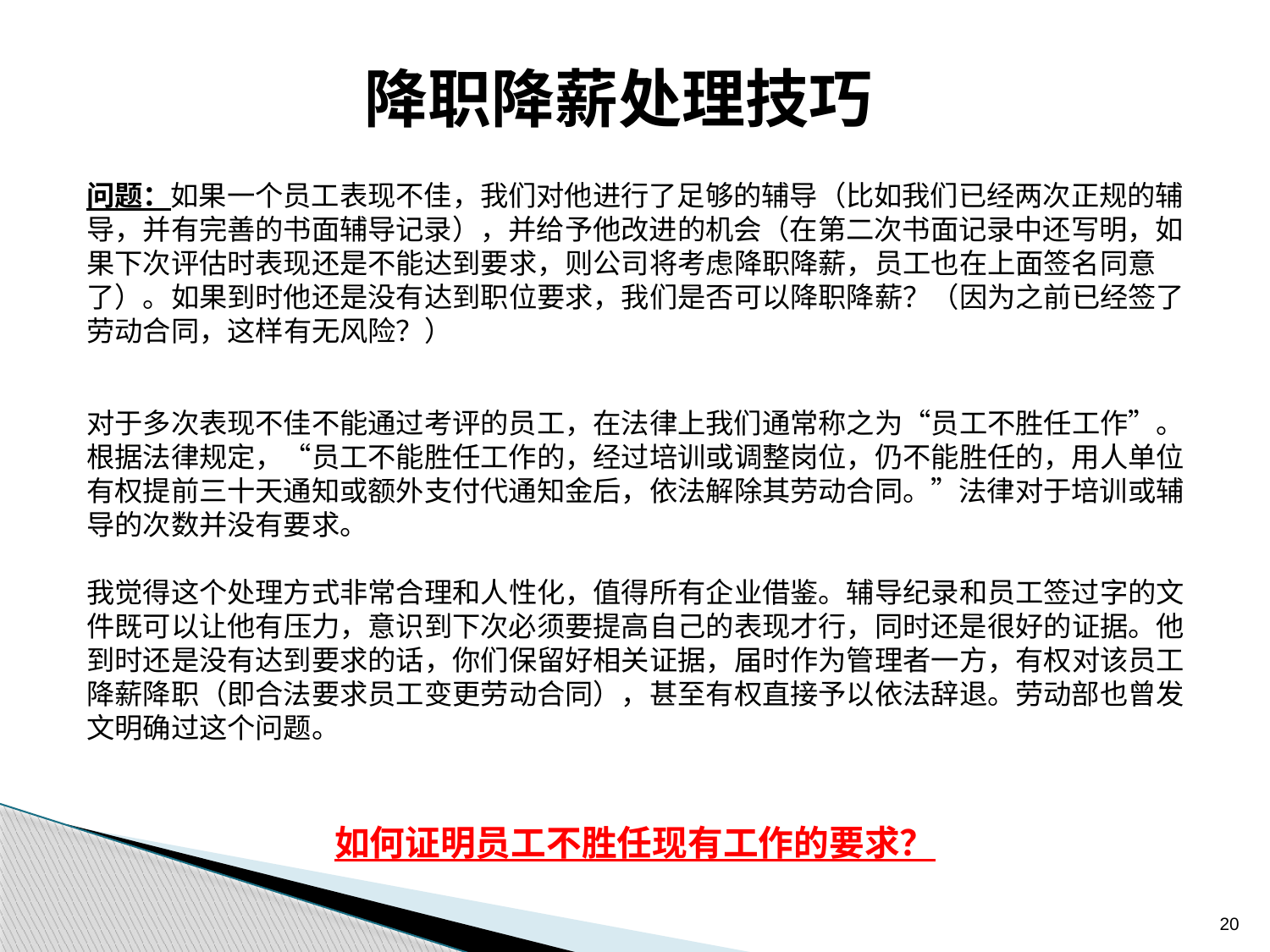

降职降薪处理技巧
问题：如果一个员工表现不佳，我们对他进行了足够的辅导（比如我们已经两次正规的辅导，并有完善的书面辅导记录），并给予他改进的机会（在第二次书面记录中还写明，如果下次评估时表现还是不能达到要求，则公司将考虑降职降薪，员工也在上面签名同意了）。如果到时他还是没有达到职位要求，我们是否可以降职降薪？（因为之前已经签了劳动合同，这样有无风险？）

对于多次表现不佳不能通过考评的员工，在法律上我们通常称之为“员工不胜任工作”。根据法律规定，“员工不能胜任工作的，经过培训或调整岗位，仍不能胜任的，用人单位有权提前三十天通知或额外支付代通知金后，依法解除其劳动合同。”法律对于培训或辅导的次数并没有要求。

我觉得这个处理方式非常合理和人性化，值得所有企业借鉴。辅导纪录和员工签过字的文件既可以让他有压力，意识到下次必须要提高自己的表现才行，同时还是很好的证据。他到时还是没有达到要求的话，你们保留好相关证据，届时作为管理者一方，有权对该员工降薪降职（即合法要求员工变更劳动合同），甚至有权直接予以依法辞退。劳动部也曾发文明确过这个问题。
如何证明员工不胜任现有工作的要求？
20